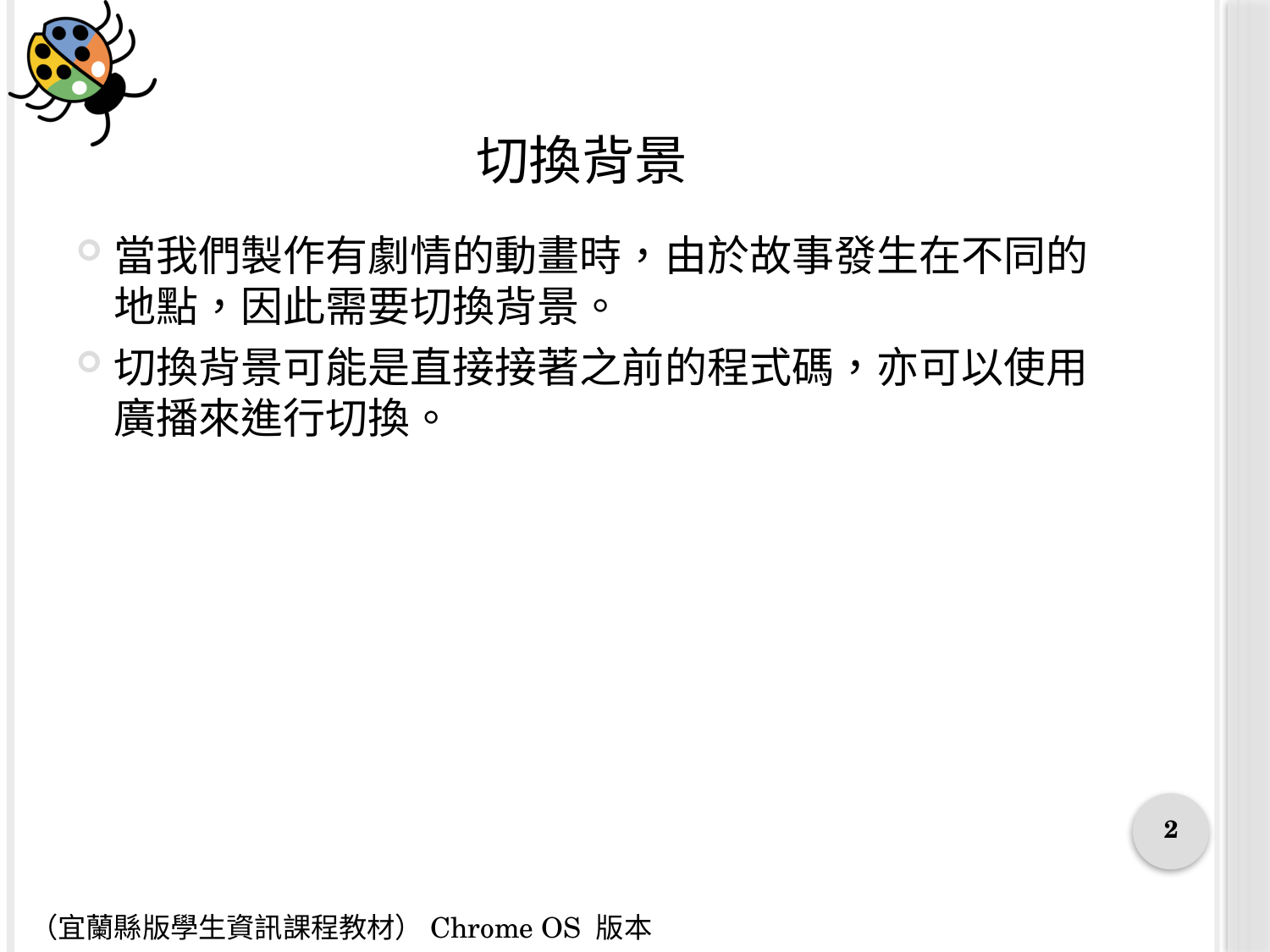

# 切換背景
當我們製作有劇情的動畫時，由於故事發生在不同的地點，因此需要切換背景。
切換背景可能是直接接著之前的程式碼，亦可以使用廣播來進行切換。
2